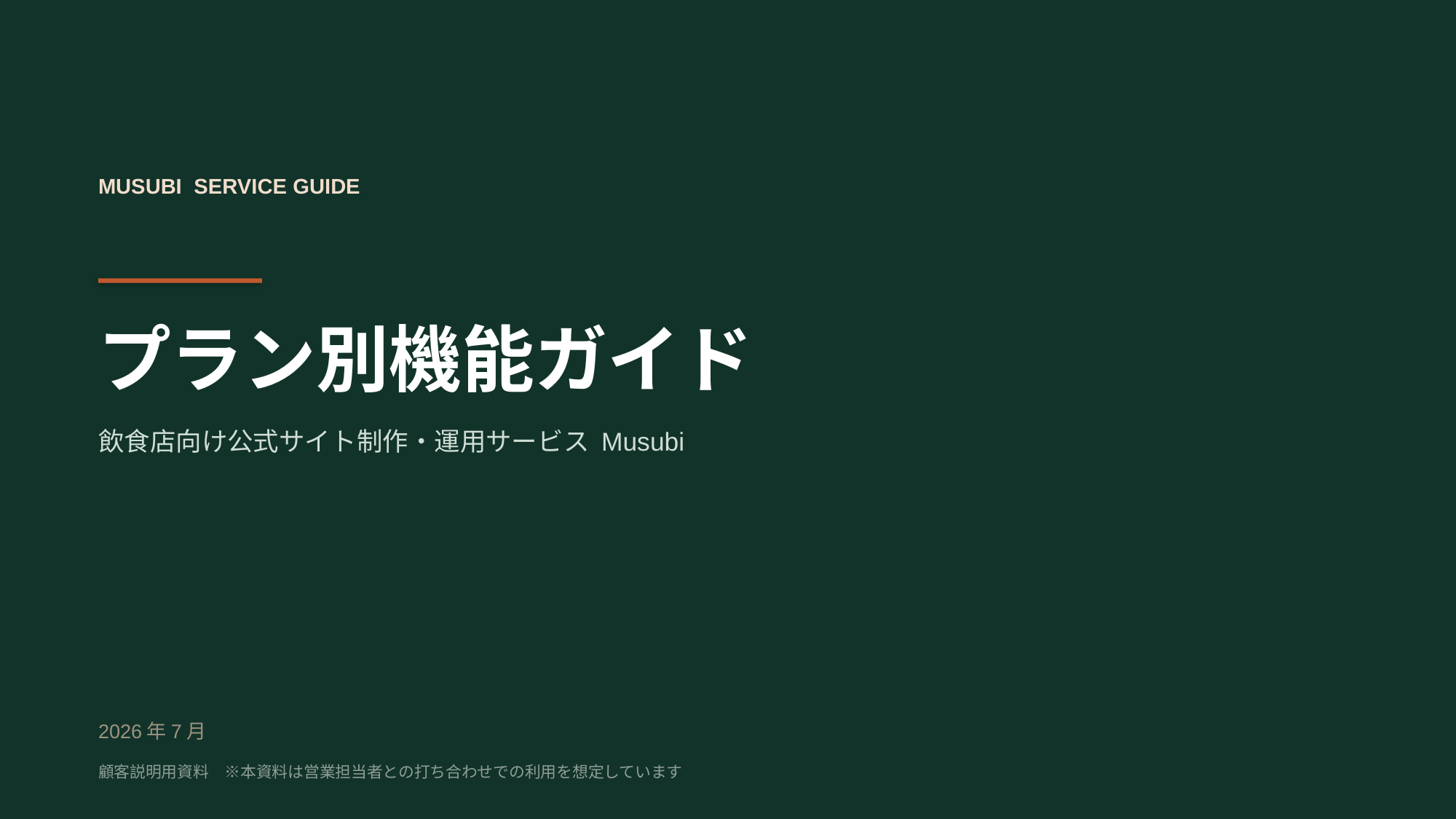

MUSUBI  SERVICE GUIDE

プラン別機能ガイド
飲食店向け公式サイト制作・運用サービス Musubi
2026年7月
顧客説明用資料　※本資料は営業担当者との打ち合わせでの利用を想定しています